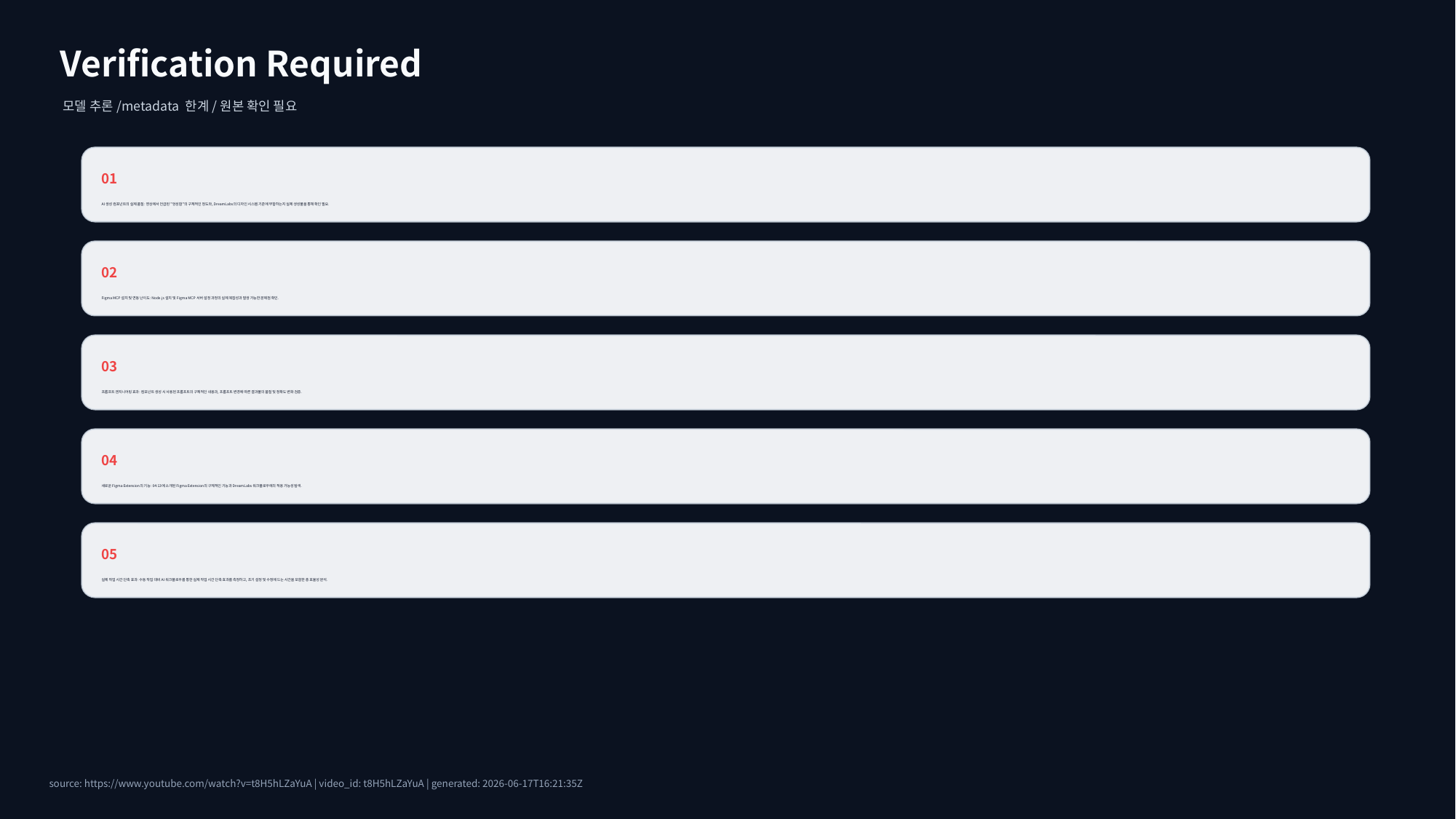

Verification Required
모델 추론/metadata 한계/원본 확인 필요

01
AI 생성 컴포넌트의 실제 품질: 영상에서 언급된 "엉성함"의 구체적인 정도와, DreamLabs의 디자인 시스템 기준에 부합하는지 실제 생성물을 통해 확인 필요.

02
Figma MCP 설치 및 연동 난이도: Node.js 설치 및 Figma MCP 서버 설정 과정의 실제 복잡성과 발생 가능한 문제점 확인.

03
프롬프트 엔지니어링 효과: 컴포넌트 생성 시 사용된 프롬프트의 구체적인 내용과, 프롬프트 변경에 따른 결과물의 품질 및 정확도 변화 검증.

04
새로운 Figma Extension의 기능: 04:13에 소개된 Figma Extension의 구체적인 기능과 DreamLabs 워크플로우에의 적용 가능성 탐색.

05
실제 작업 시간 단축 효과: 수동 작업 대비 AI 워크플로우를 통한 실제 작업 시간 단축 효과를 측정하고, 초기 설정 및 수정에 드는 시간을 포함한 총 효율성 분석.
source: https://www.youtube.com/watch?v=t8H5hLZaYuA | video_id: t8H5hLZaYuA | generated: 2026-06-17T16:21:35Z